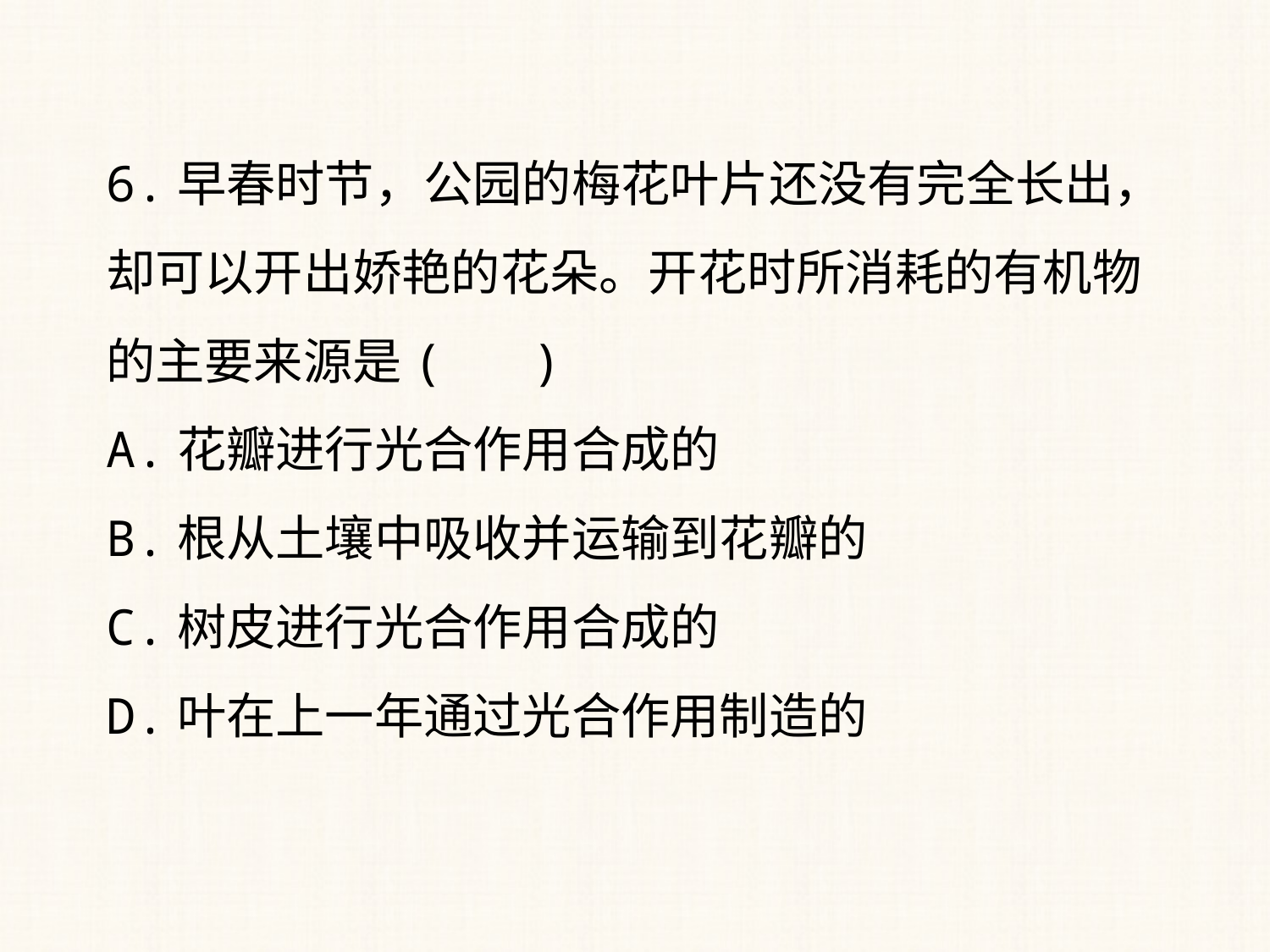

6.早春时节，公园的梅花叶片还没有完全长出，却可以开出娇艳的花朵。开花时所消耗的有机物的主要来源是(   )
A.花瓣进行光合作用合成的B.根从土壤中吸收并运输到花瓣的C.树皮进行光合作用合成的D.叶在上一年通过光合作用制造的